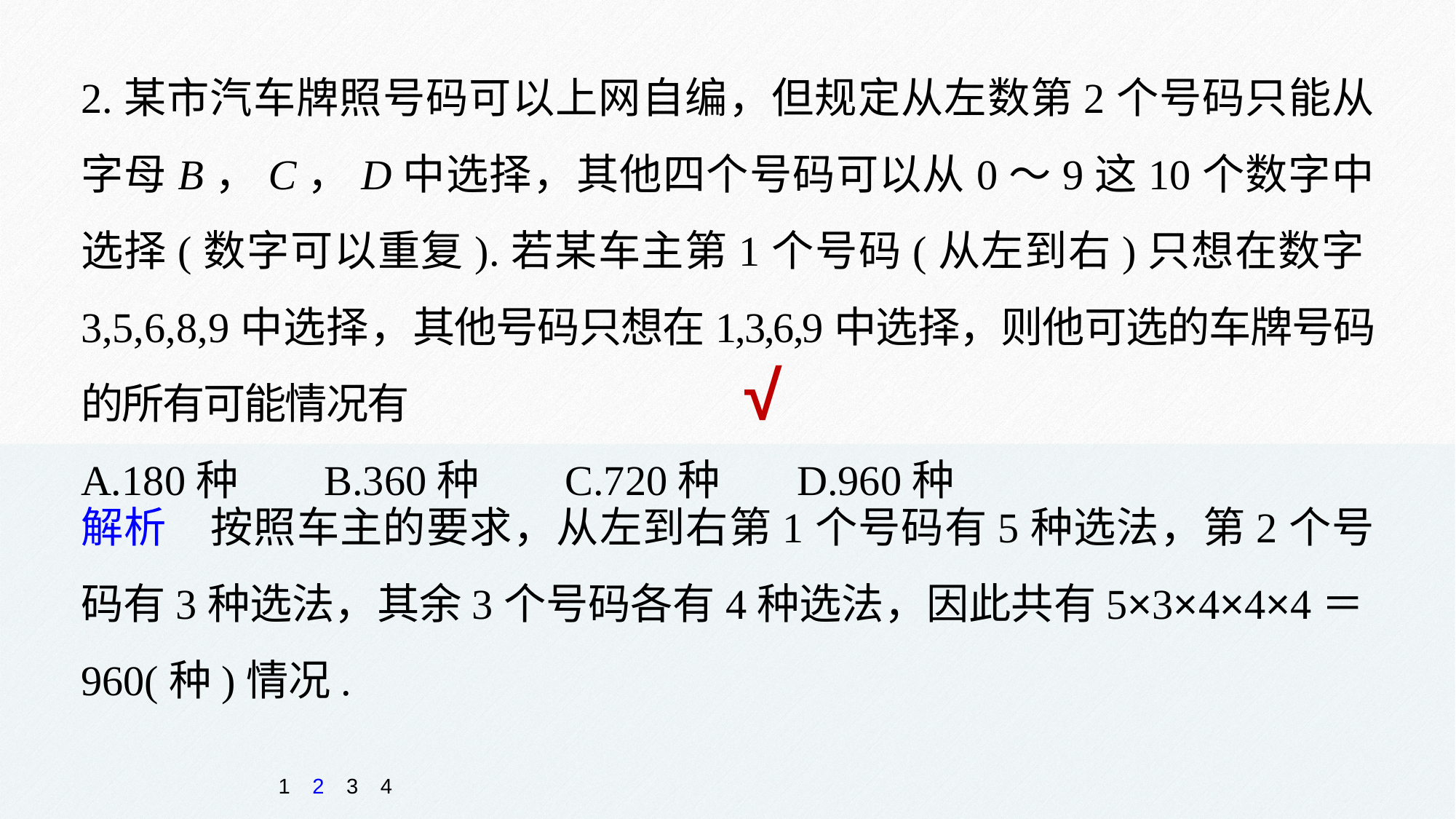

2.某市汽车牌照号码可以上网自编，但规定从左数第2个号码只能从字母B，C，D中选择，其他四个号码可以从0～9这10个数字中选择(数字可以重复).若某车主第1个号码(从左到右)只想在数字3,5,6,8,9中选择，其他号码只想在1,3,6,9中选择，则他可选的车牌号码的所有可能情况有
A.180种        B.360种        C.720种       D.960种
√
解析　按照车主的要求，从左到右第1个号码有5种选法，第2个号码有3种选法，其余3个号码各有4种选法，因此共有5×3×4×4×4＝960(种)情况.
1
2
3
4